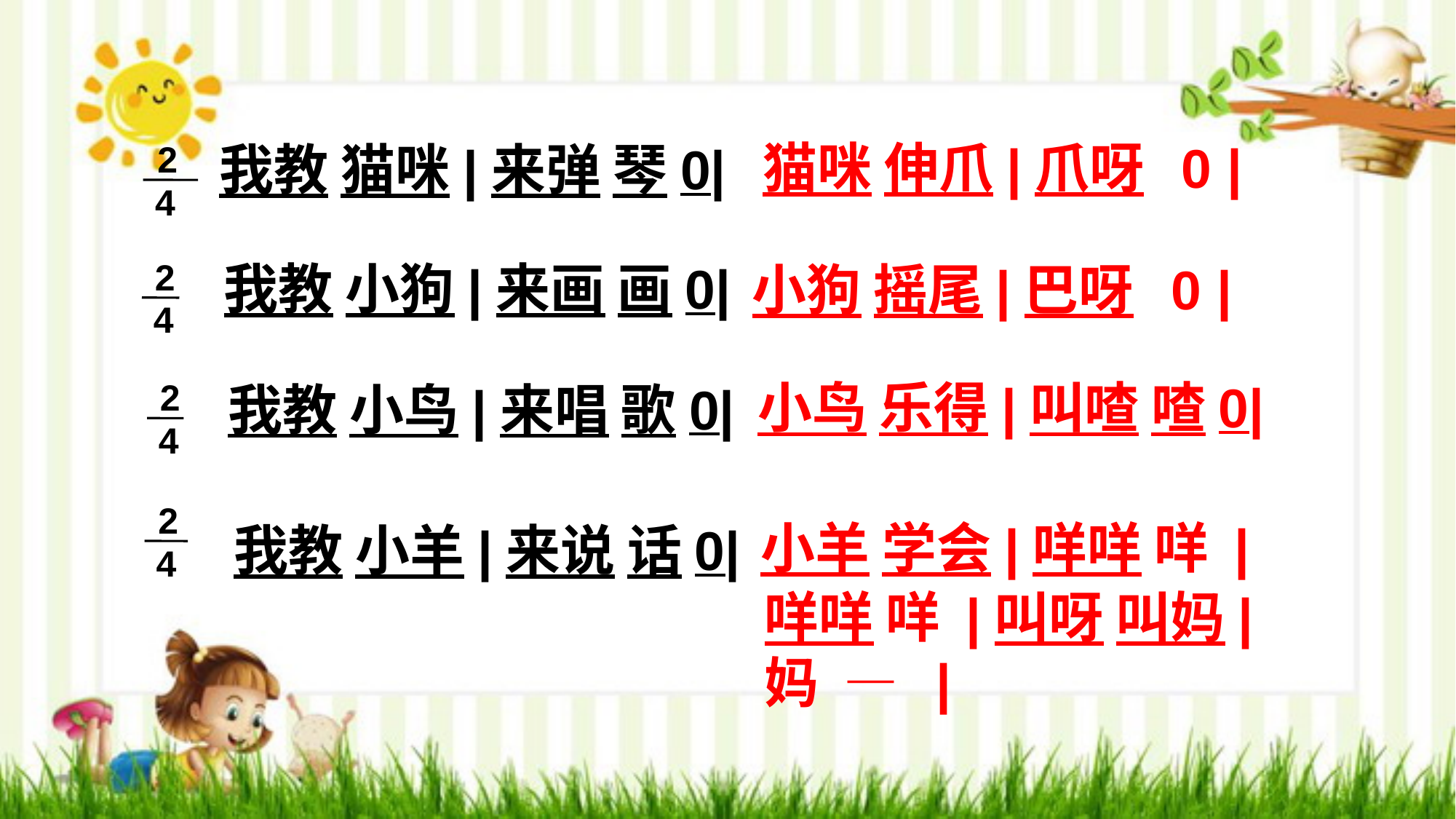

猫咪 伸爪|爪呀  0 |
我教 猫咪|来弹 琴0|
2
4
2
4
 我教 小狗|来画 画0|
小狗 摇尾|巴呀  0 |
小鸟 乐得|叫喳 喳0|
2
4
 我教 小鸟|来唱 歌0|
 小羊 学会|咩咩 咩 |
  咩咩 咩 |叫呀 叫妈|
  妈  —  |
2
4
 我教 小羊|来说 话0|